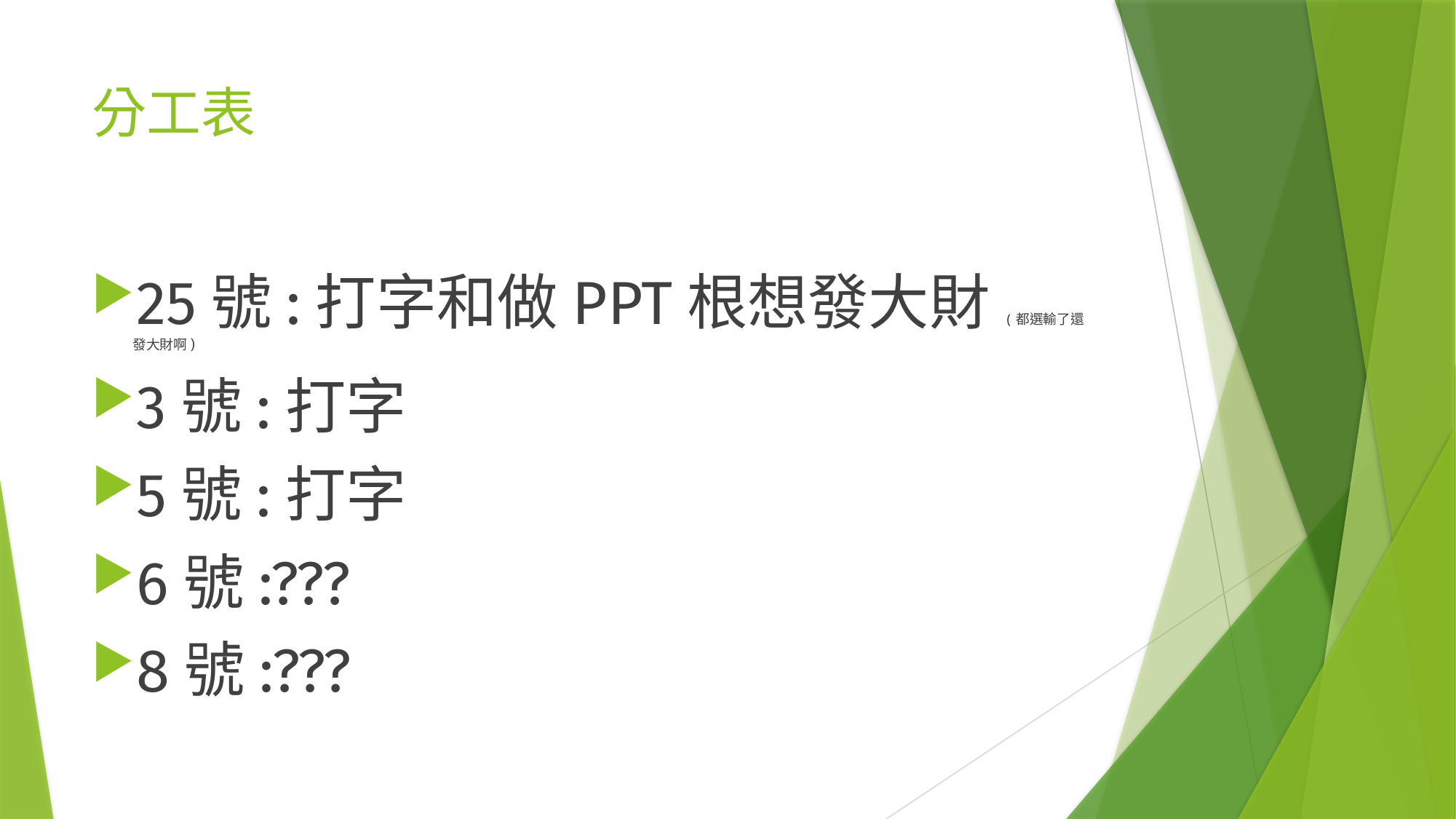

# 分工表
25號:打字和做PPT根想發大財(都選輸了還發大財啊)
3號:打字
5號:打字
6號:???
8號:???